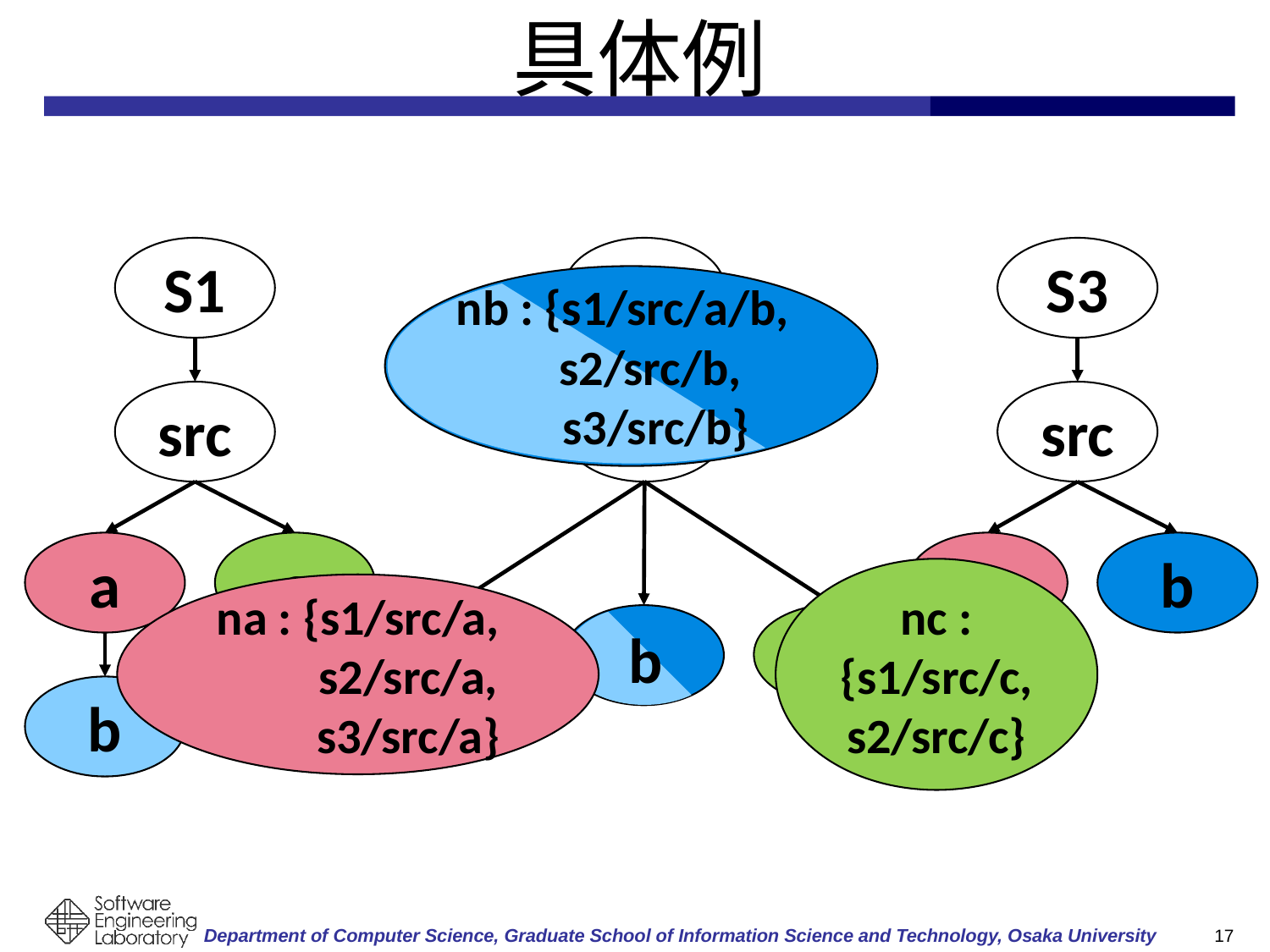

# 具体例
S1
S2
S3

nb : {s1/src/a/b,
     s2/src/b,
      s3/src/b}

src
src
src
a
c
a
b
nc : {s1/src/c,
s2/src/c}
na : {s1/src/a,
         s2/src/a,
         s3/src/a}
a
c

b
b
17